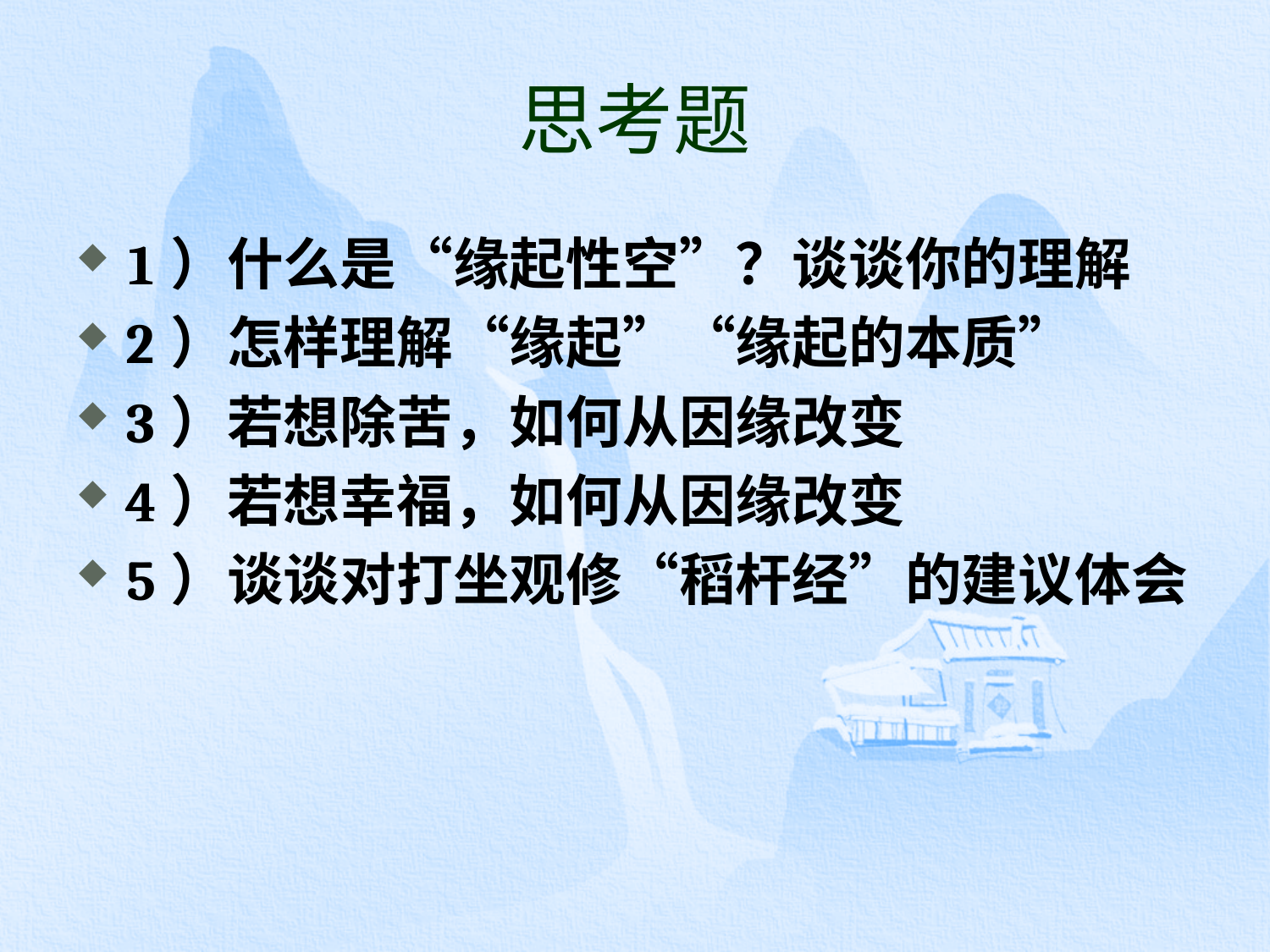

# 思考题
1）什么是“缘起性空”？谈谈你的理解
2）怎样理解“缘起”“缘起的本质”
3）若想除苦，如何从因缘改变
4）若想幸福，如何从因缘改变
5）谈谈对打坐观修“稻杆经”的建议体会